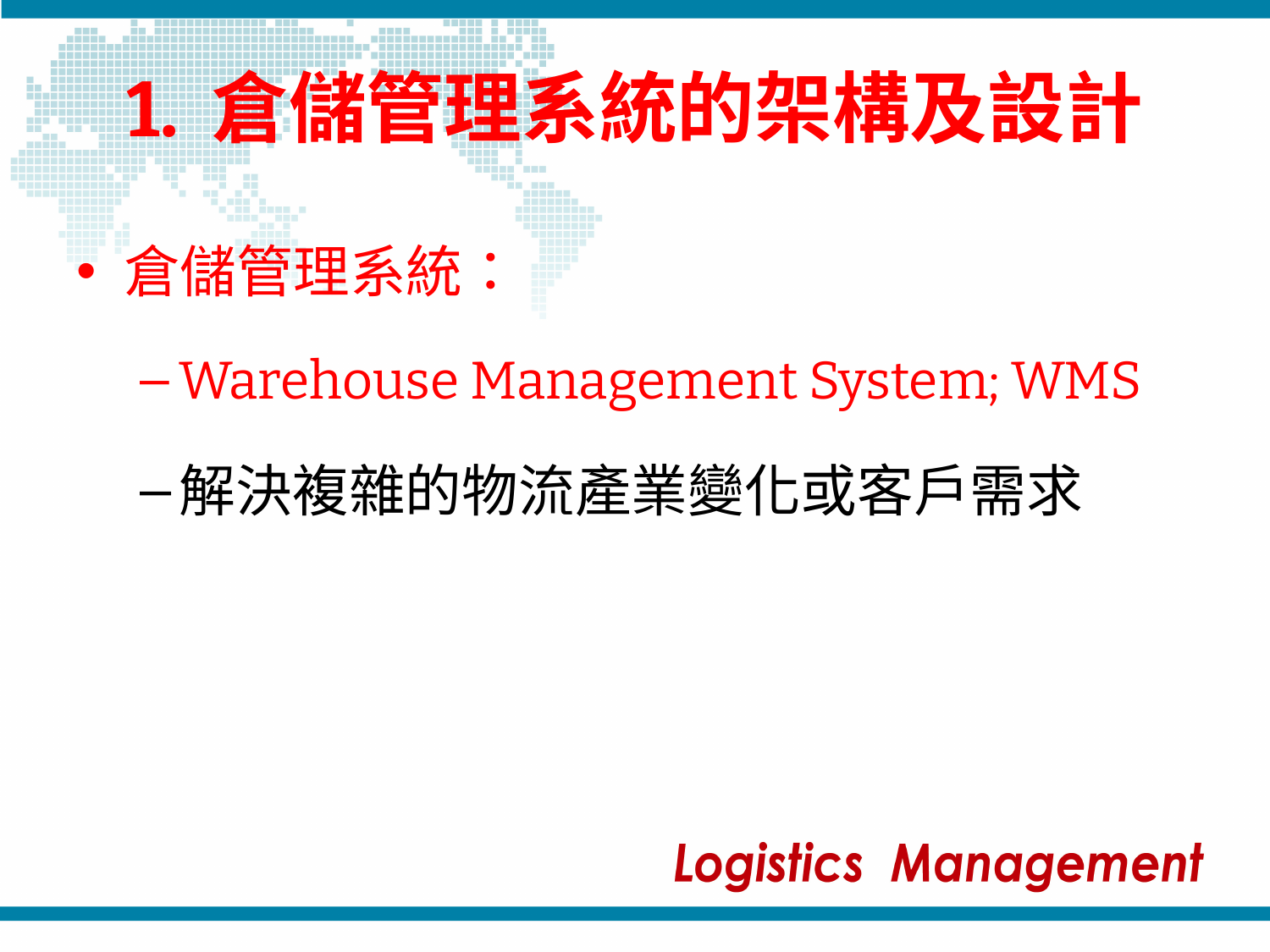

# 1. 倉儲管理系統的架構及設計
倉儲管理系統：
Warehouse Management System; WMS
解決複雜的物流產業變化或客戶需求